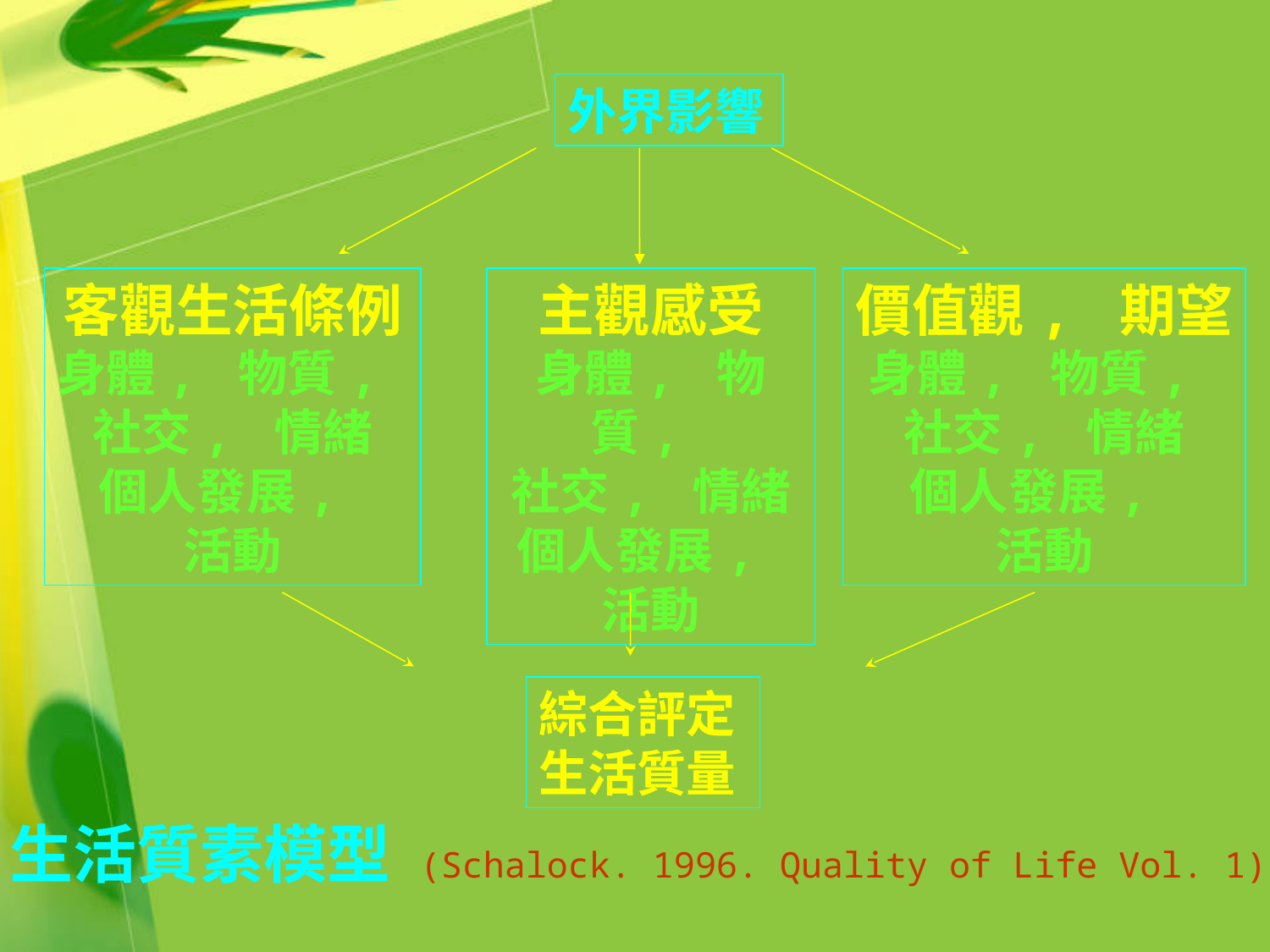

外界影響

客觀生活條例
身體, 物質,
社交, 情緒
個人發展,
活動
主觀感受
身體, 物質,
社交, 情緒
個人發展,
活動
價值觀, 期望
身體, 物質,
社交, 情緒
個人發展,
活動

綜合評定
生活質量
生活質素模型 (Schalock. 1996. Quality of Life Vol. 1)